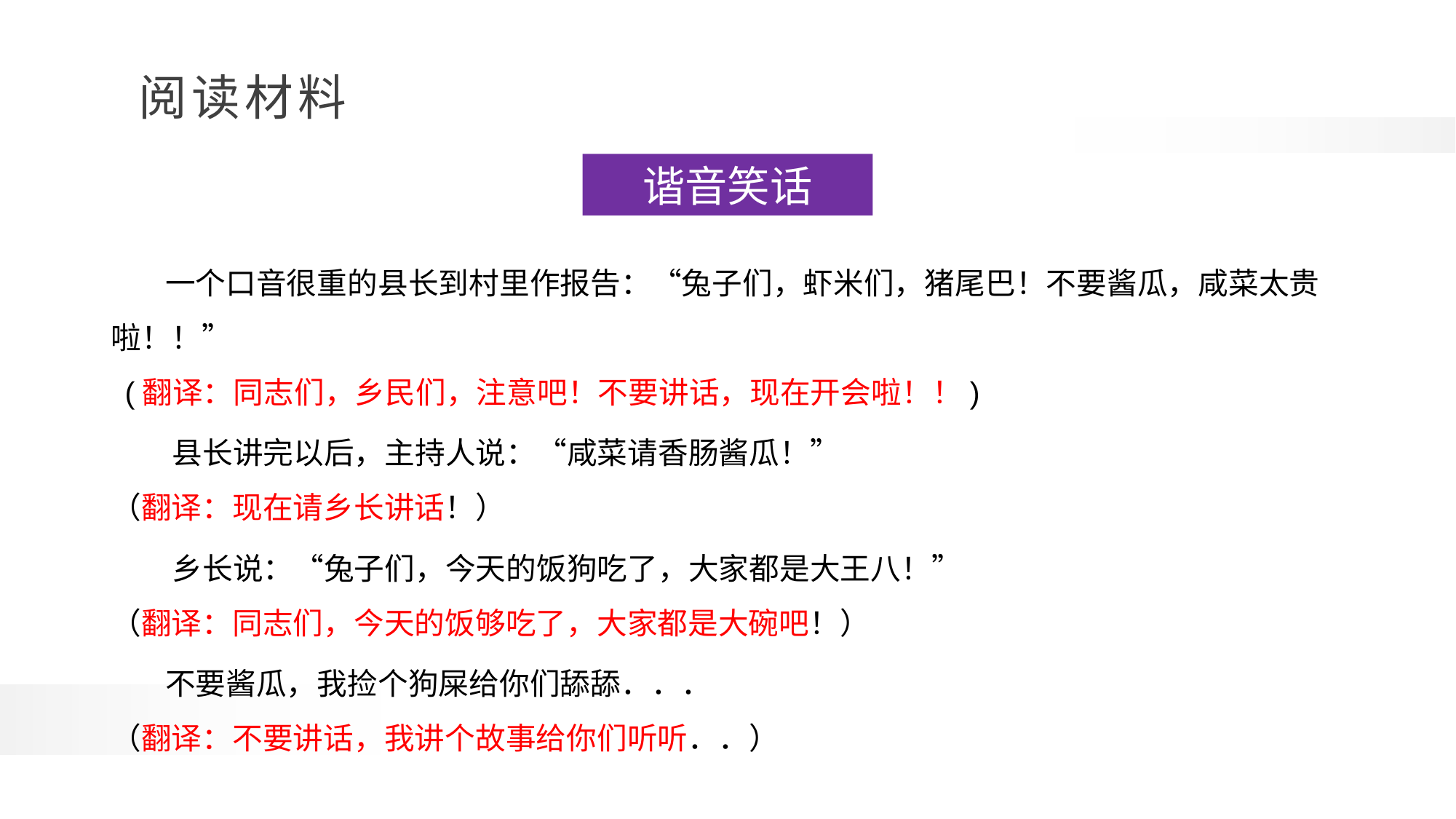

谐音笑话
       一个口音很重的县长到村里作报告：“兔子们，虾米们，猪尾巴！不要酱瓜，咸菜太贵啦！！”
 (翻译：同志们，乡民们，注意吧！不要讲话，现在开会啦！！)
        县长讲完以后，主持人说：“咸菜请香肠酱瓜！”
（翻译：现在请乡长讲话！）
        乡长说：“兔子们，今天的饭狗吃了，大家都是大王八！”
（翻译：同志们，今天的饭够吃了，大家都是大碗吧！）
       不要酱瓜，我捡个狗屎给你们舔舔．．．
（翻译：不要讲话，我讲个故事给你们听听．．）